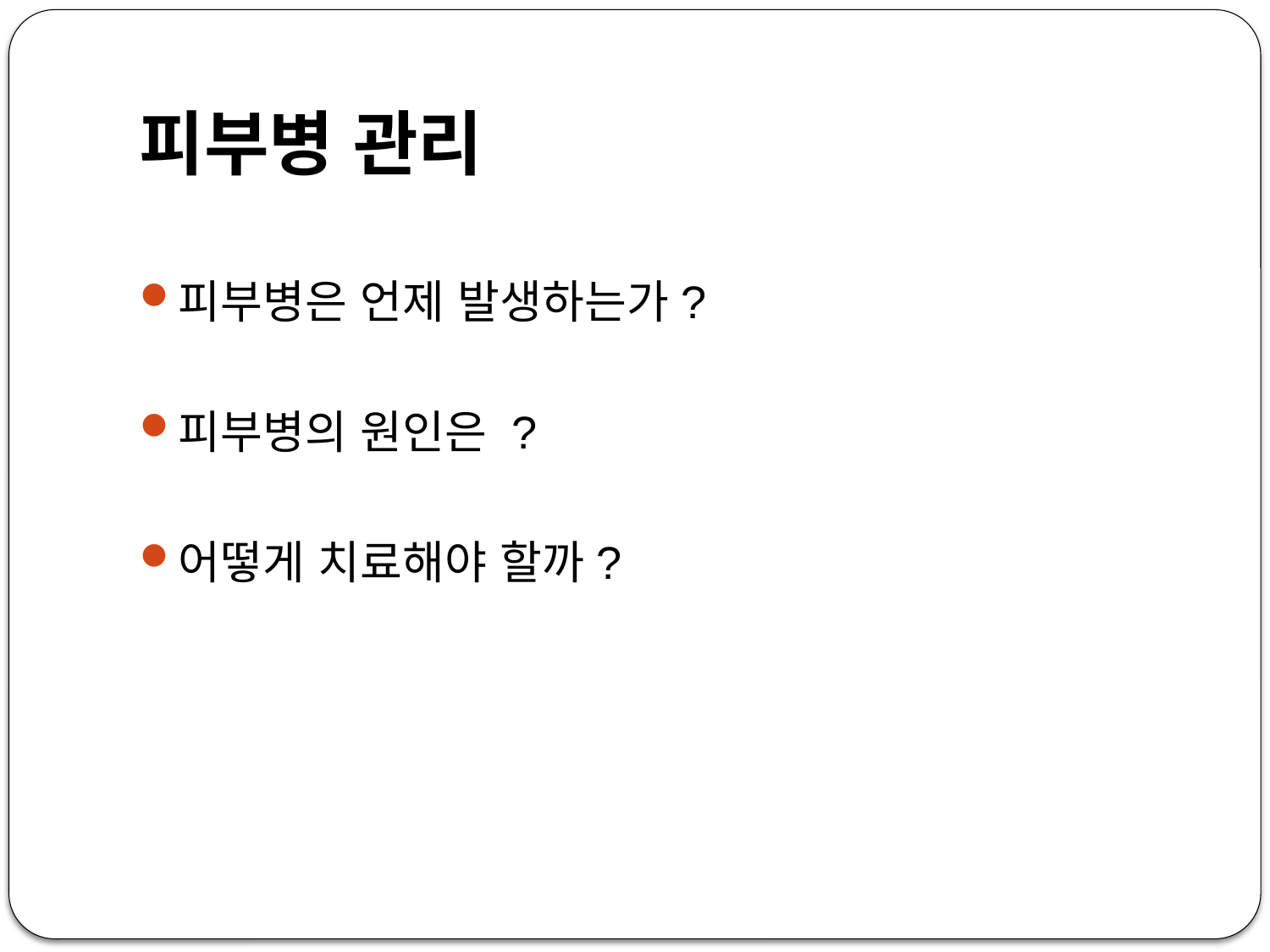

# 피부병 관리

피부병은 언제 발생하는가?

피부병의 원인은 ?

어떻게 치료해야 할까?